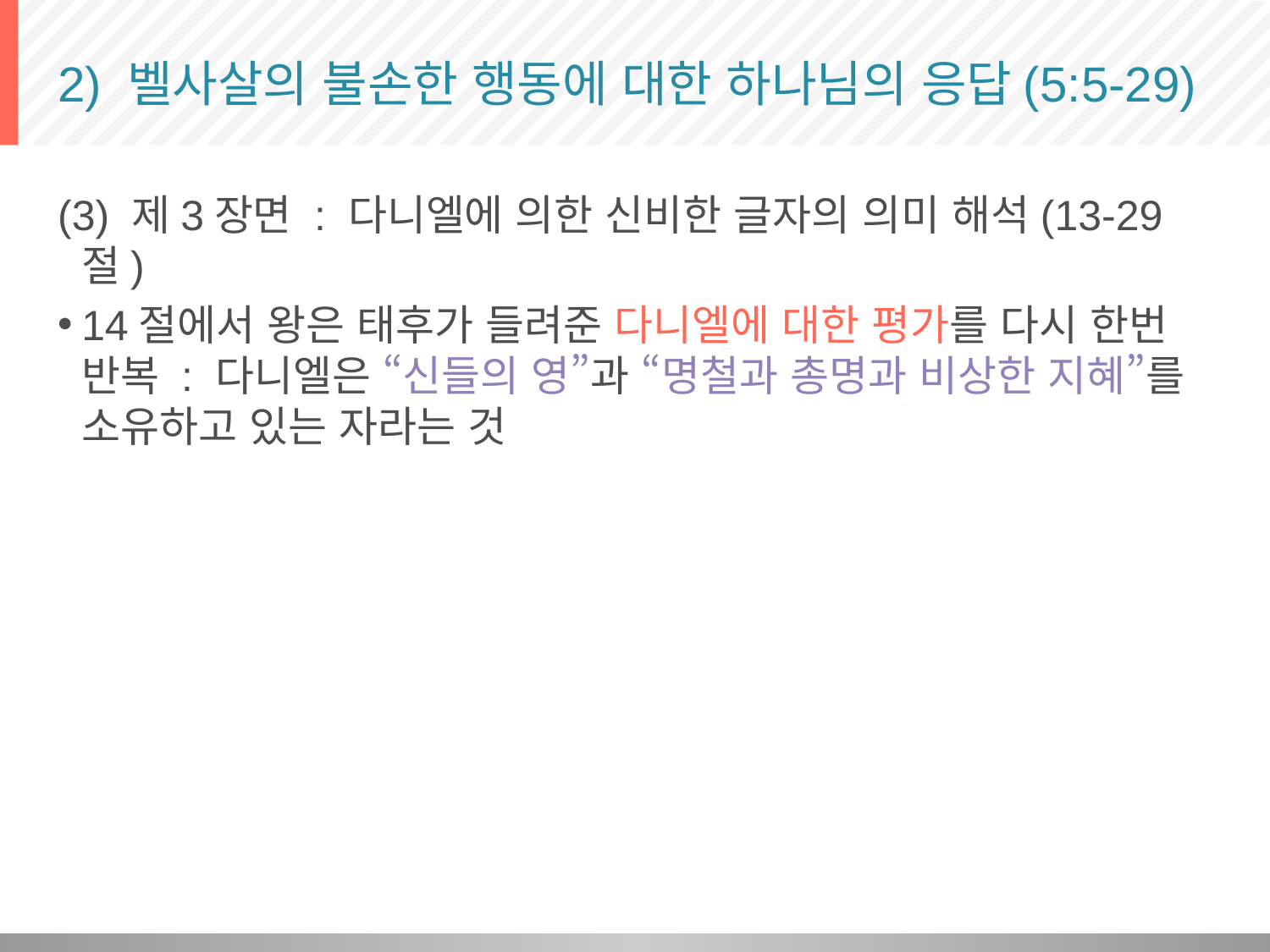

# 2) 벨사살의 불손한 행동에 대한 하나님의 응답(5:5-29)
(3) 제3장면 : 다니엘에 의한 신비한 글자의 의미 해석(13-29절)
14절에서 왕은 태후가 들려준 다니엘에 대한 평가를 다시 한번 반복 : 다니엘은 “신들의 영”과 “명철과 총명과 비상한 지혜”를 소유하고 있는 자라는 것